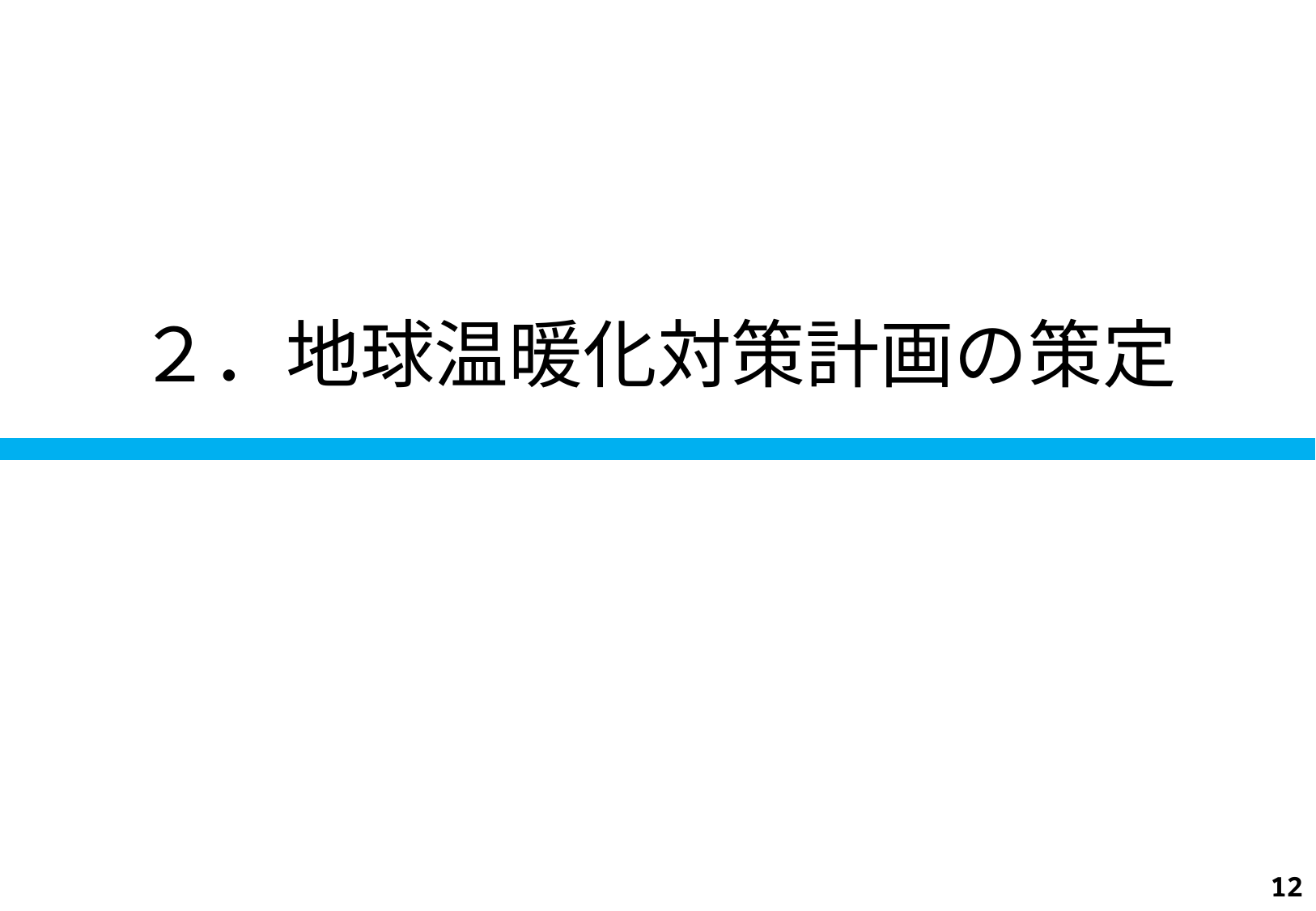

# ２．地球温暖化対策計画の策定
|  |
| --- |
12